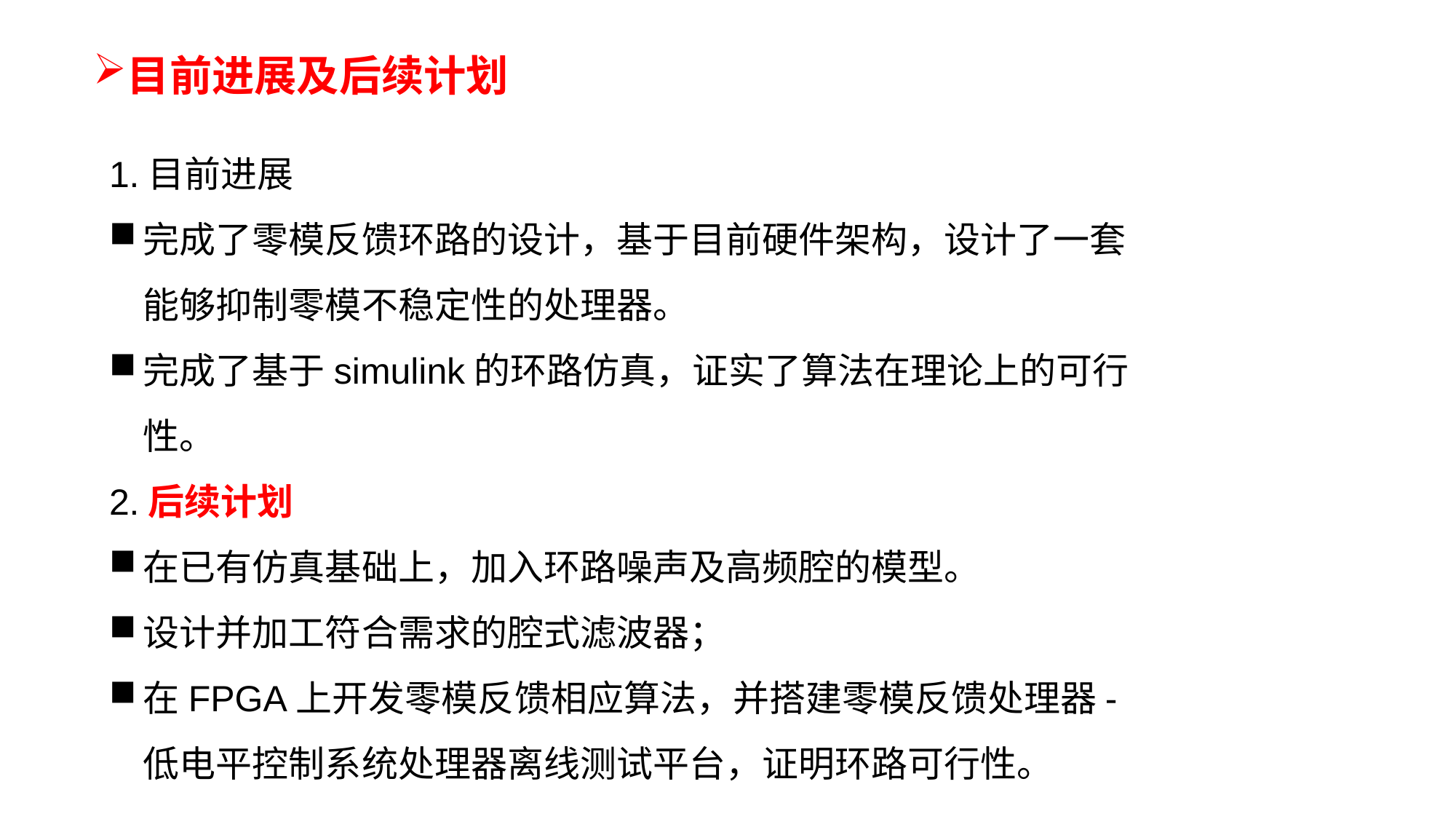

目前进展及后续计划
1.目前进展
完成了零模反馈环路的设计，基于目前硬件架构，设计了一套能够抑制零模不稳定性的处理器。
完成了基于simulink的环路仿真，证实了算法在理论上的可行性。
2.后续计划
在已有仿真基础上，加入环路噪声及高频腔的模型。
设计并加工符合需求的腔式滤波器；
在FPGA上开发零模反馈相应算法，并搭建零模反馈处理器-低电平控制系统处理器离线测试平台，证明环路可行性。